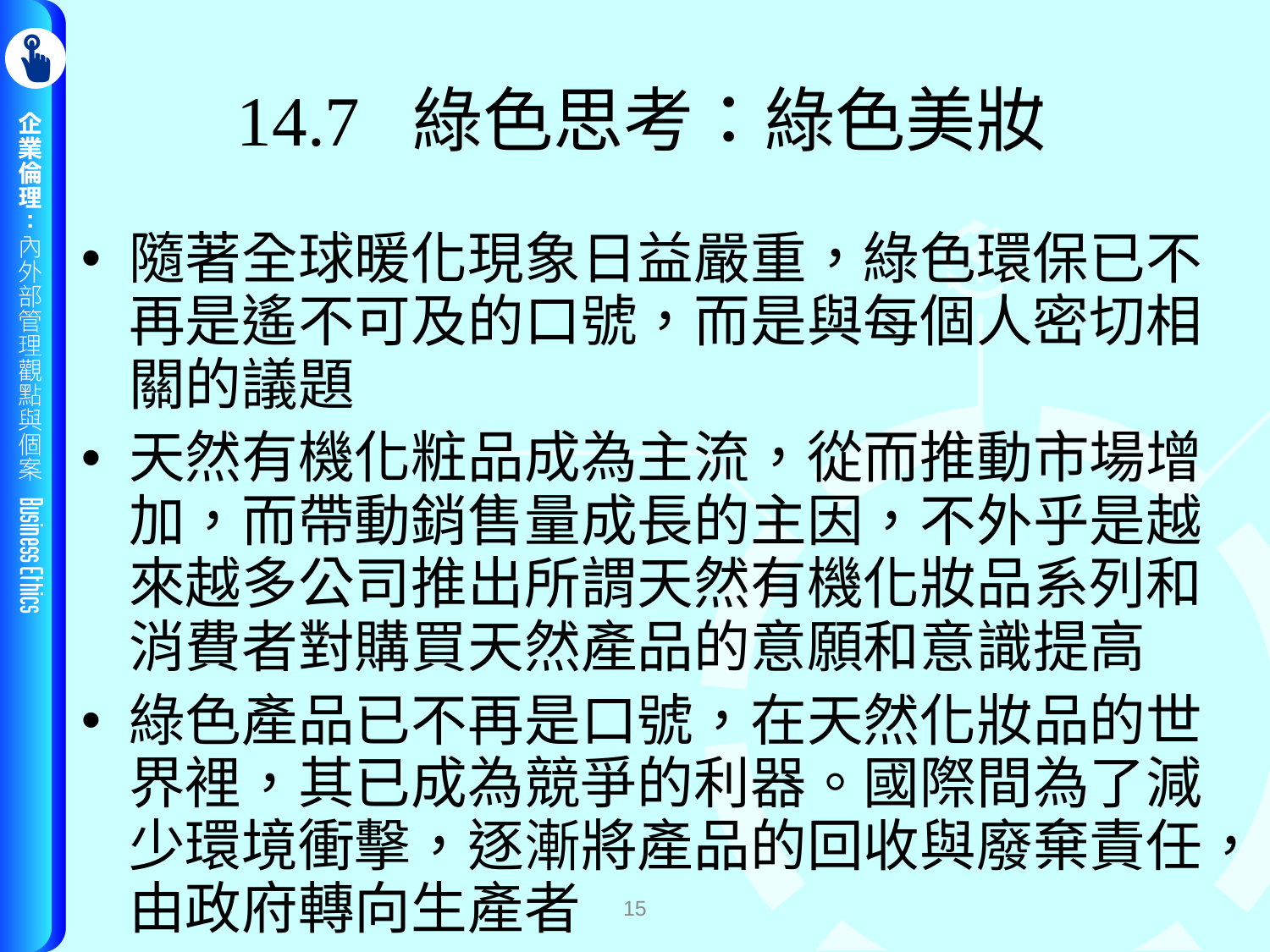

# 14.7  綠色思考：綠色美妝
隨著全球暖化現象日益嚴重，綠色環保已不再是遙不可及的口號，而是與每個人密切相關的議題
天然有機化粧品成為主流，從而推動市場增加，而帶動銷售量成長的主因，不外乎是越來越多公司推出所謂天然有機化妝品系列和消費者對購買天然產品的意願和意識提高
綠色產品已不再是口號，在天然化妝品的世界裡，其已成為競爭的利器。國際間為了減少環境衝擊，逐漸將產品的回收與廢棄責任，由政府轉向生產者
15